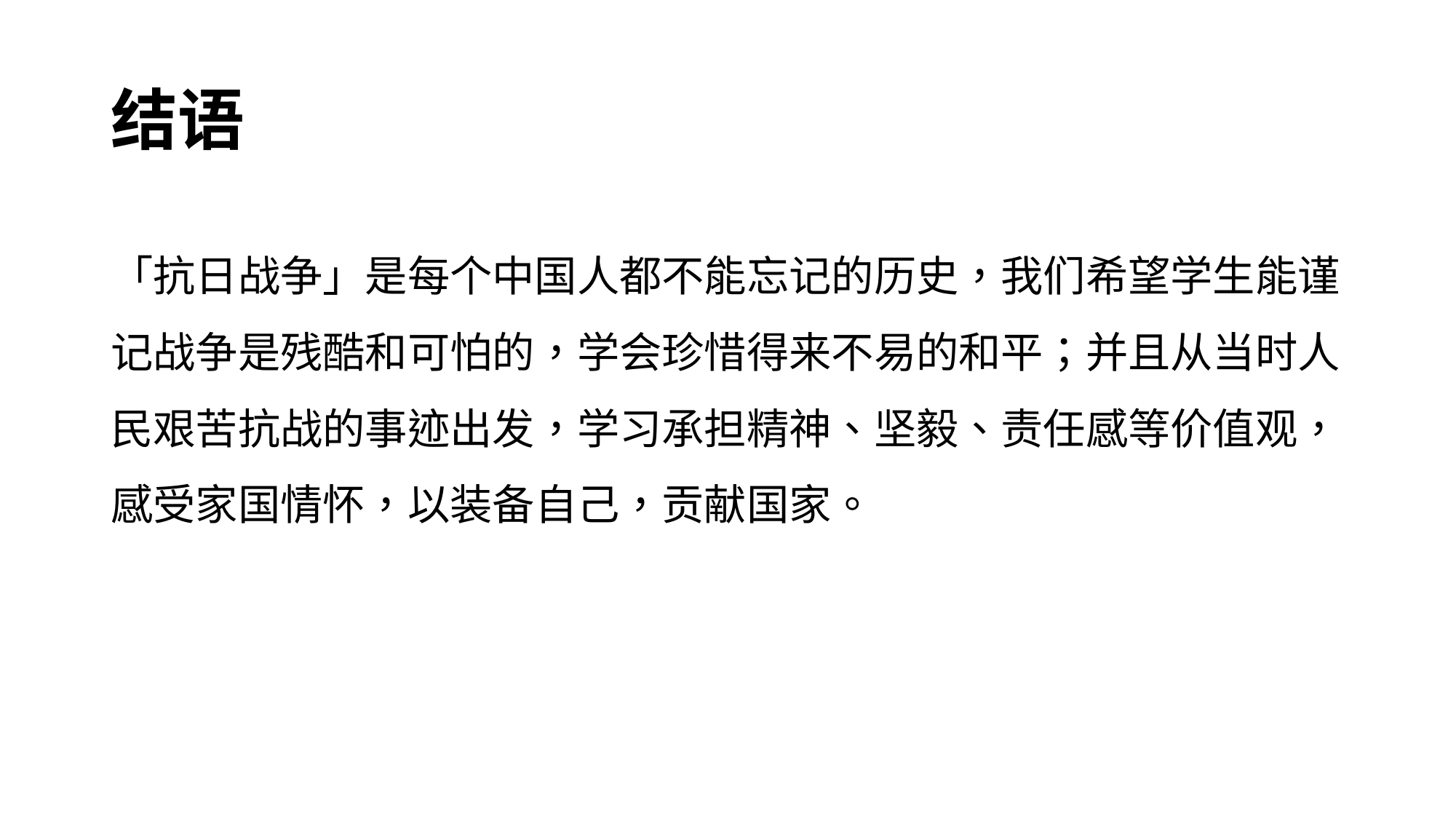

# 结语
「抗日战争」是每个中国人都不能忘记的历史，我们希望学生能谨记战争是残酷和可怕的，学会珍惜得来不易的和平；并且从当时人民艰苦抗战的事迹出发，学习承担精神、坚毅、责任感等价值观，感受家国情怀，以装备自己，贡献国家。